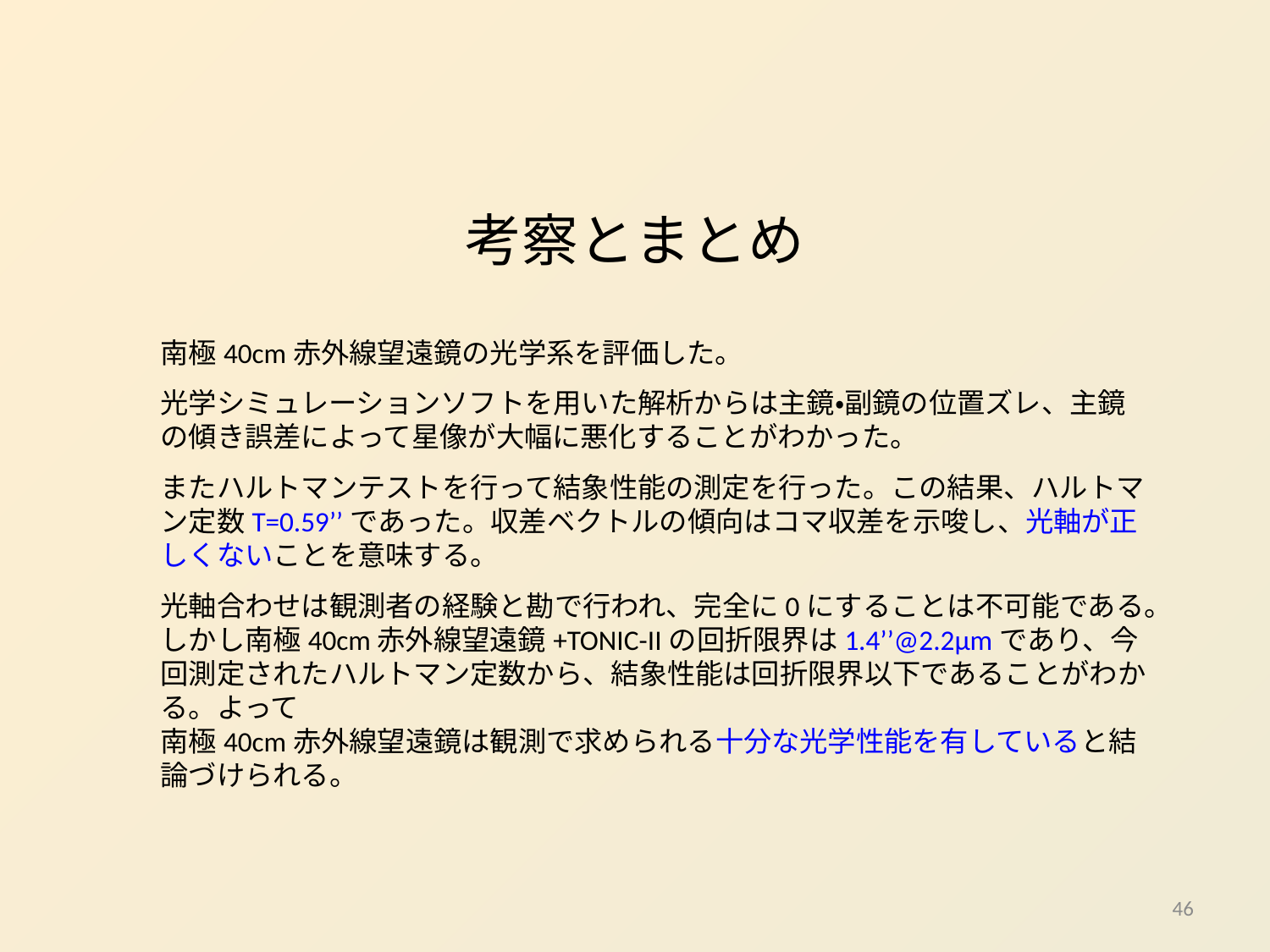

考察とまとめ
南極40cm赤外線望遠鏡の光学系を評価した。

光学シミュレーションソフトを用いた解析からは主鏡・副鏡の位置ズレ、主鏡の傾き誤差によって星像が大幅に悪化することがわかった。

またハルトマンテストを行って結象性能の測定を行った。この結果、ハルトマン定数T=0.59’’であった。収差ベクトルの傾向はコマ収差を示唆し、光軸が正しくないことを意味する。

光軸合わせは観測者の経験と勘で行われ、完全に0にすることは不可能である。しかし南極40cm赤外線望遠鏡+TONIC-IIの回折限界は1.4’’@2.2μmであり、今回測定されたハルトマン定数から、結象性能は回折限界以下であることがわかる。よって
南極40cm赤外線望遠鏡は観測で求められる十分な光学性能を有していると結論づけられる。
46